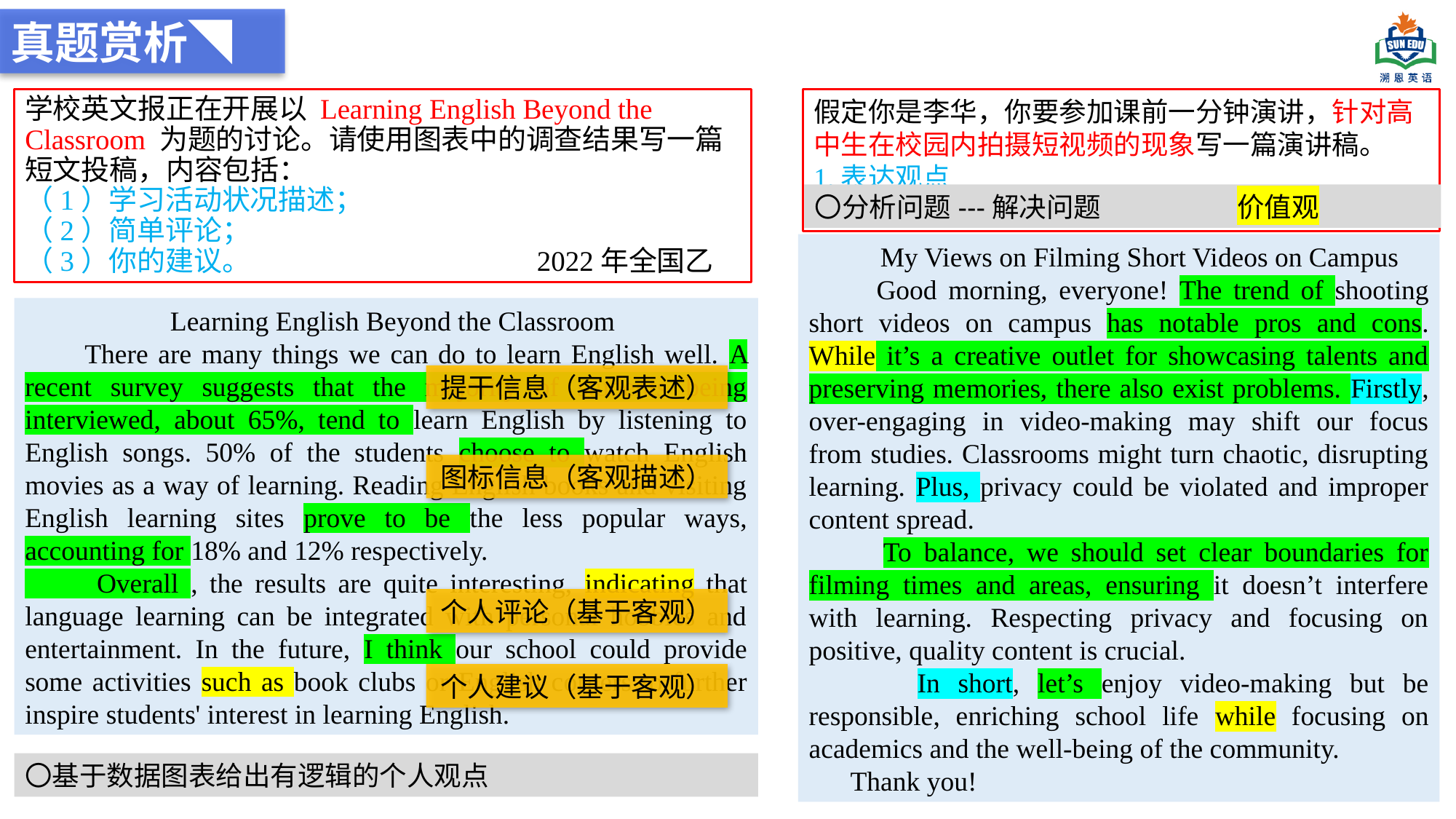

真题赏析◥
学校英文报正在开展以 Learning English Beyond the Classroom 为题的讨论。请使用图表中的调查结果写一篇短文投稿，内容包括：
（1）学习活动状况描述；
（2）简单评论；
（3）你的建议。                                            2022年全国乙
假定你是李华，你要参加课前一分钟演讲，针对高中生在校园内拍摄短视频的现象写一篇演讲稿。
1.表达观点
2.提出建议                                                         1月首考
〇分析问题---解决问题                      价值观
      My Views on Filming Short Videos on Campus
      Good morning, everyone! The trend of shooting short videos on campus has notable pros and cons. While it’s a creative outlet for showcasing talents and preserving memories, there also exist problems. Firstly, over-engaging in video-making may shift our focus from studies. Classrooms might turn chaotic, disrupting learning. Plus, privacy could be violated and improper content spread.
      To balance, we should set clear boundaries for filming times and areas, ensuring it doesn’t interfere with learning. Respecting privacy and focusing on positive, quality content is crucial.
      In short, let’s enjoy video-making but be responsible, enriching school life while focusing on academics and the well-being of the community.
      Thank you!
                     Learning English Beyond the Classroom
      There are many things we can do to learn English well. A recent survey suggests that the majority of students being interviewed, about 65%, tend to learn English by listening to English songs. 50% of the students choose to watch English movies as a way of learning. Reading English books and visiting English learning sites prove to be the less popular ways, accounting for 18% and 12% respectively.
      Overall , the results are quite interesting, indicating that language learning can be integrated with personal hobbies and entertainment. In the future, I think our school could provide some activities such as book clubs or English corners to further inspire students' interest in learning English.
提干信息（客观表述）
图标信息（客观描述）
个人评论（基于客观）
个人建议（基于客观）
〇基于数据图表给出有逻辑的个人观点